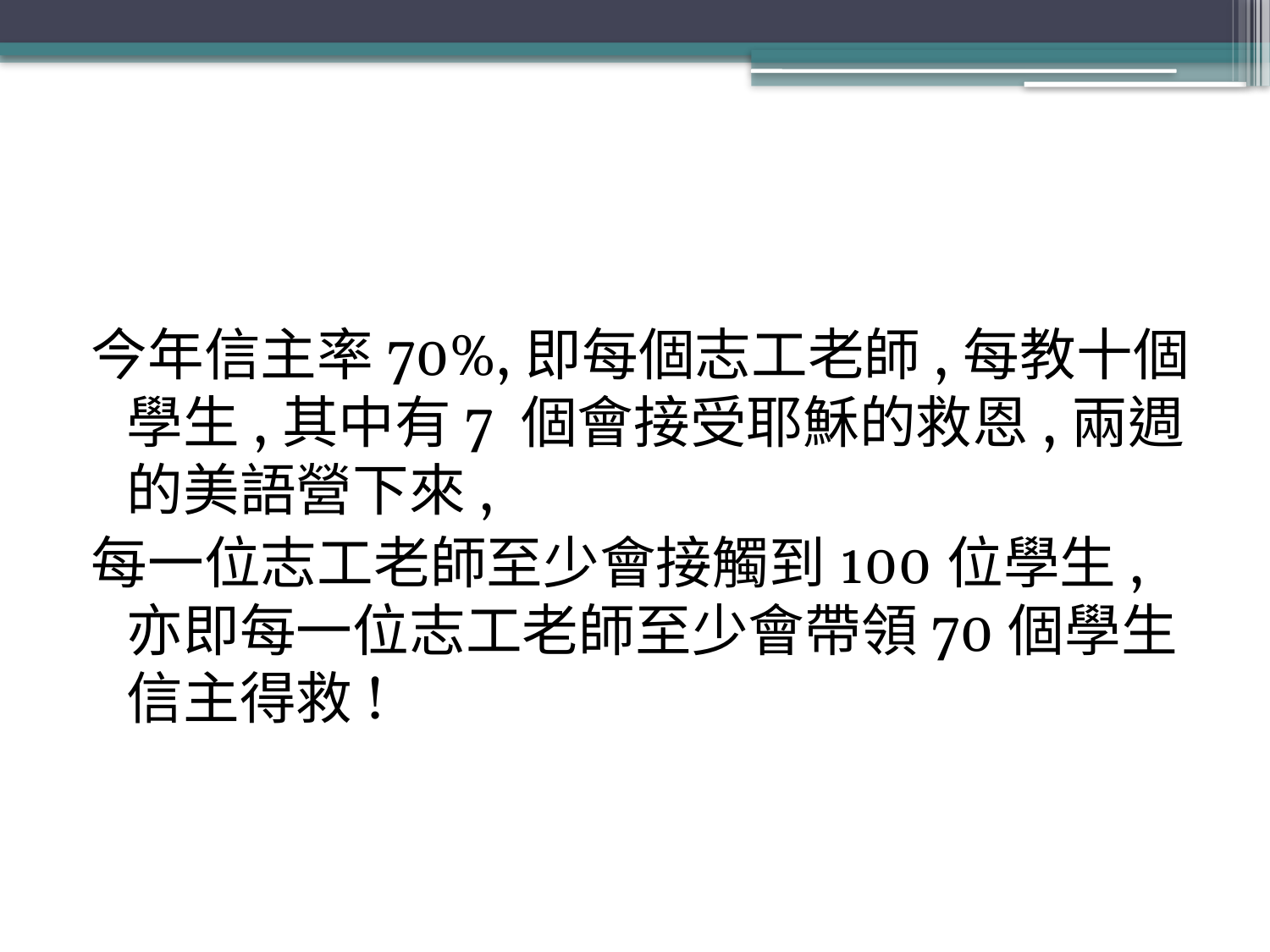

#
今年信主率70%,即每個志工老師,每教十個學生,其中有7 個會接受耶穌的救恩,兩週的美語營下來,
每一位志工老師至少會接觸到100位學生,亦即每一位志工老師至少會帶領70個學生信主得救!